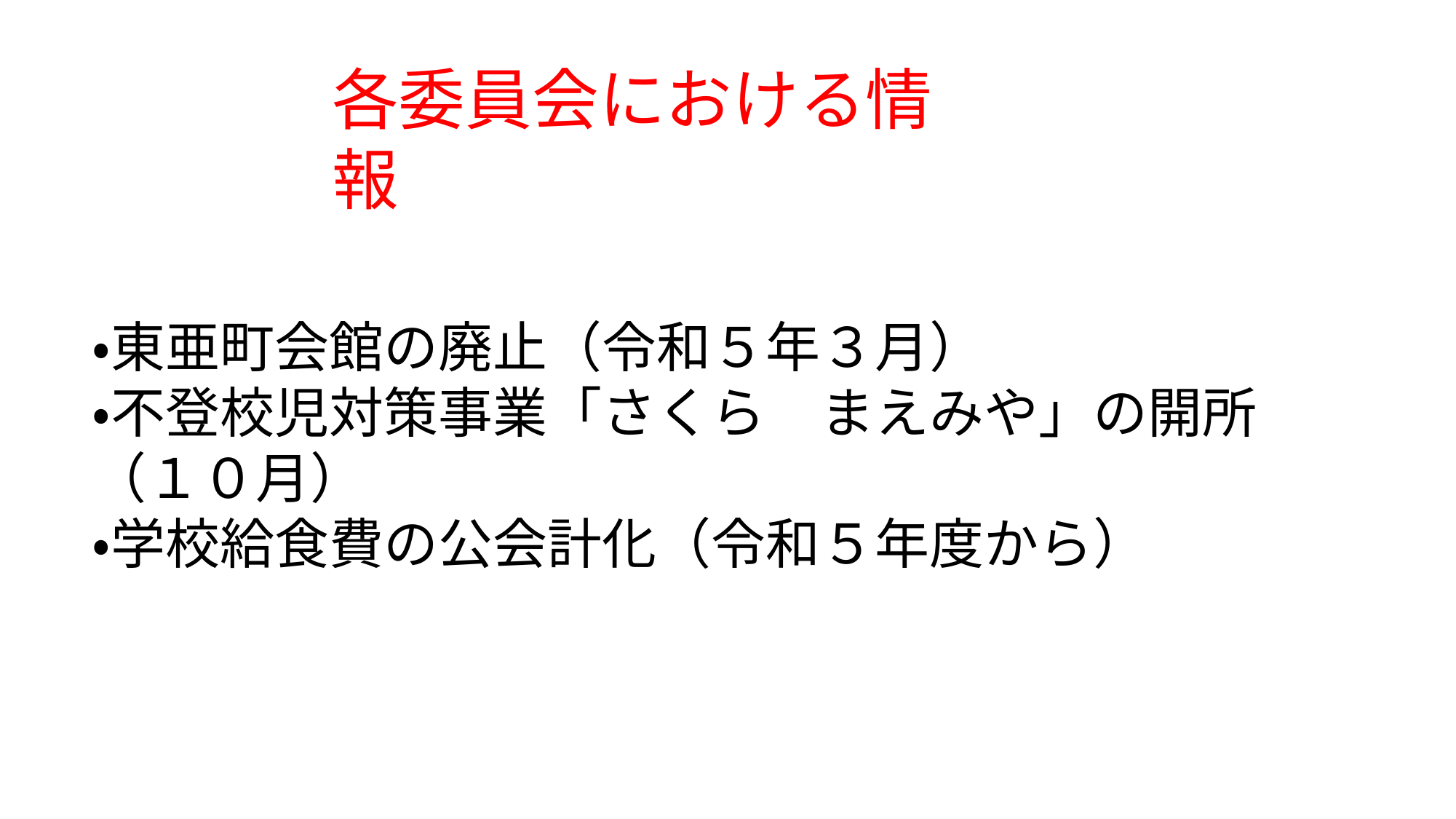

各委員会における情報
・東亜町会館の廃止（令和５年３月）
・不登校児対策事業「さくら　まえみや」の開所（１０月）
・学校給食費の公会計化（令和５年度から）